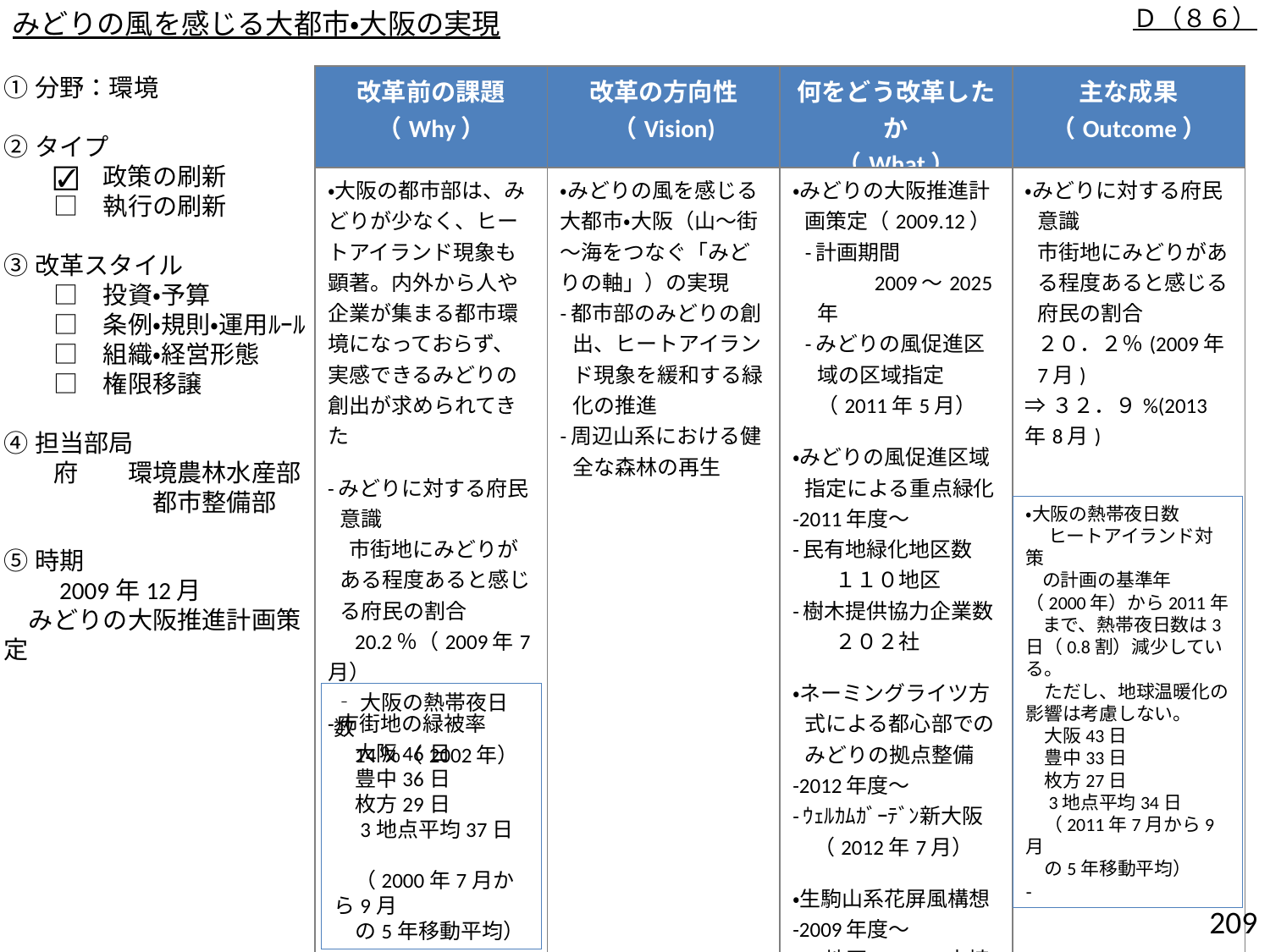

みどりの風を感じる大都市・大阪の実現
Ｄ（８６）
①分野：環境

②タイプ
　　☑　政策の刷新
　　□　執行の刷新

③改革スタイル
　　□　投資・予算
　　□　条例・規則・運用ﾙｰﾙ
　　□　組織・経営形態
　　□　権限移譲

④担当部局
　　府　　環境農林水産部
　　　　　　都市整備部

⑤時期
　　2009年12月
　みどりの大阪推進計画策定
| 改革前の課題 （Why） | 改革の方向性 （Vision) | 何をどう改革したか （What） | 主な成果 （Outcome） |
| --- | --- | --- | --- |
| ・大阪の都市部は、みどりが少なく、ヒートアイランド現象も顕著。内外から人や企業が集まる都市環境になっておらず、実感できるみどりの創出が求められてきた -みどりに対する府民意識 　市街地にみどりがある程度あると感じる府民の割合 　20.2％（2009年7月） -市街地の緑被率 　14％（2002年） | ・みどりの風を感じる大都市・大阪（山～街～海をつなぐ「みどりの軸」）の実現 -都市部のみどりの創出、ヒートアイランド現象を緩和する緑化の推進 -周辺山系における健全な森林の再生 | ・みどりの大阪推進計画策定（2009.12） -計画期間 　　　2009～2025年 -みどりの風促進区域の区域指定（2011年5月） ・みどりの風促進区域指定による重点緑化 -2011年度～ -民有地緑化地区数 　　１１０地区 -樹木提供協力企業数 　　２０２社 ・ネーミングライツ方式による都心部でのみどりの拠点整備 -2012年度～ -ｳｪﾙｶﾑｶﾞｰﾃﾞﾝ新大阪 　（2012年7月） ・生駒山系花屏風構想 -2009年度～ -32地区：6,606本植栽 ・公立小学校の運動場の芝生化推進事業 -2009～2012年度 -１８２校（約20ha） | ・みどりに対する府民意識 市街地にみどりがある程度あると感じる府民の割合 ２０．２％(2009年7月) ⇒３２．９%(2013年8月) |
・大阪の熱帯夜日数
　 ヒートアイランド対策
   の計画の基準年（2000年）から2011年
   まで、熱帯夜日数は3日（0.8割）減少している。
　ただし、地球温暖化の影響は考慮しない。
　大阪43日
　豊中33日
　枚方27日
　3地点平均34日
　（2011年7月から9月
　の5年移動平均）
‐
‐大阪の熱帯夜日数
　大阪46日
　豊中36日
　枚方29日
　3地点平均37日
　（2000年7月から9月
　の5年移動平均）
209